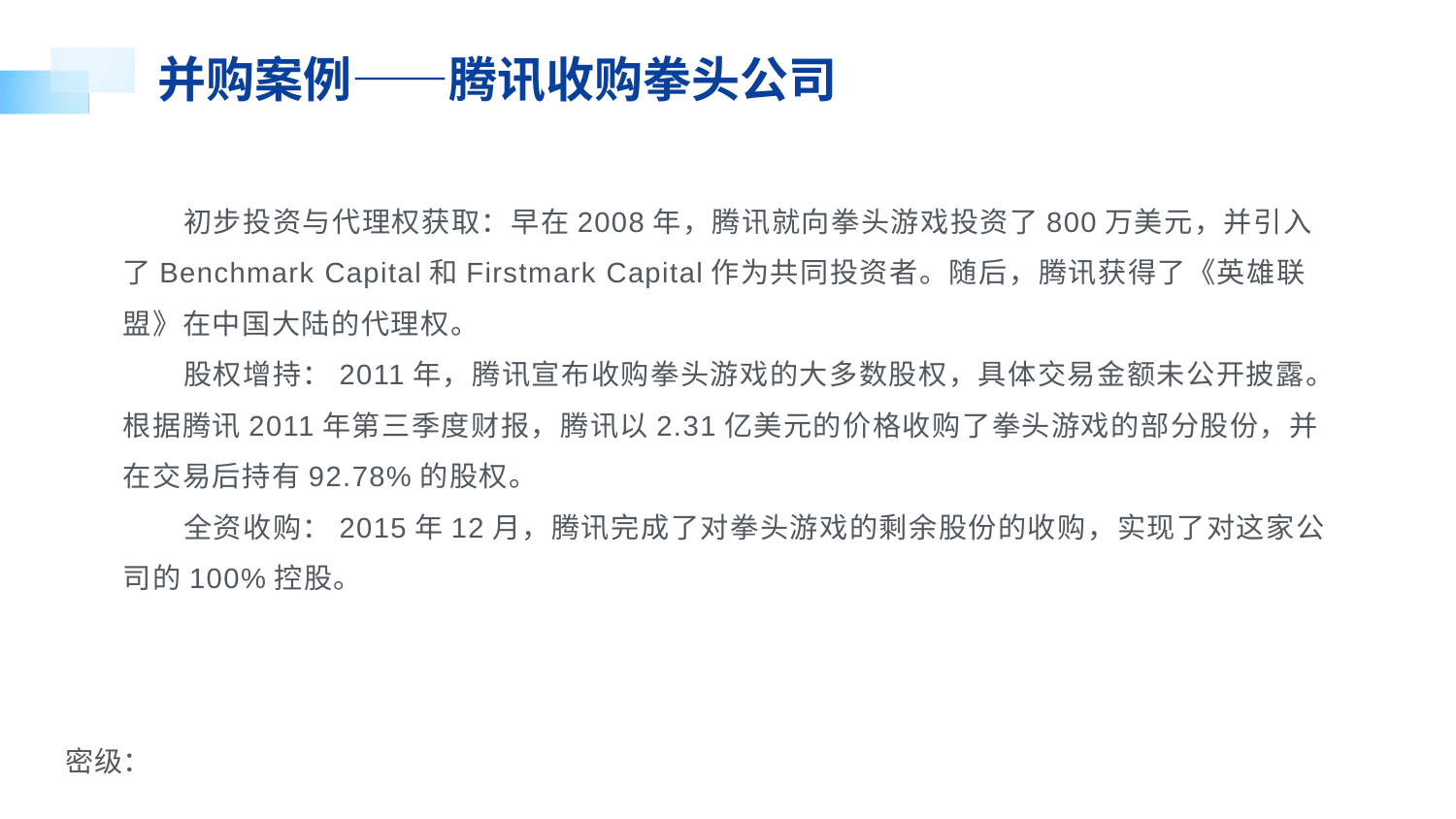

R:8
G:64
B:156
并购案例——腾讯收购拳头公司
R:0
G:89
B:233
       初步投资与代理权获取：早在2008年，腾讯就向拳头游戏投资了800万美元，并引入了Benchmark Capital和Firstmark Capital作为共同投资者。随后，腾讯获得了《英雄联盟》在中国大陆的代理权。
       股权增持：2011年，腾讯宣布收购拳头游戏的大多数股权，具体交易金额未公开披露。根据腾讯2011年第三季度财报，腾讯以2.31亿美元的价格收购了拳头游戏的部分股份，并在交易后持有92.78%的股权。
       全资收购：2015年12月，腾讯完成了对拳头游戏的剩余股份的收购，实现了对这家公司的100%控股。

R:0
G:183
B:255
R:250
G:135
B:56
R:244
G:244
B:244